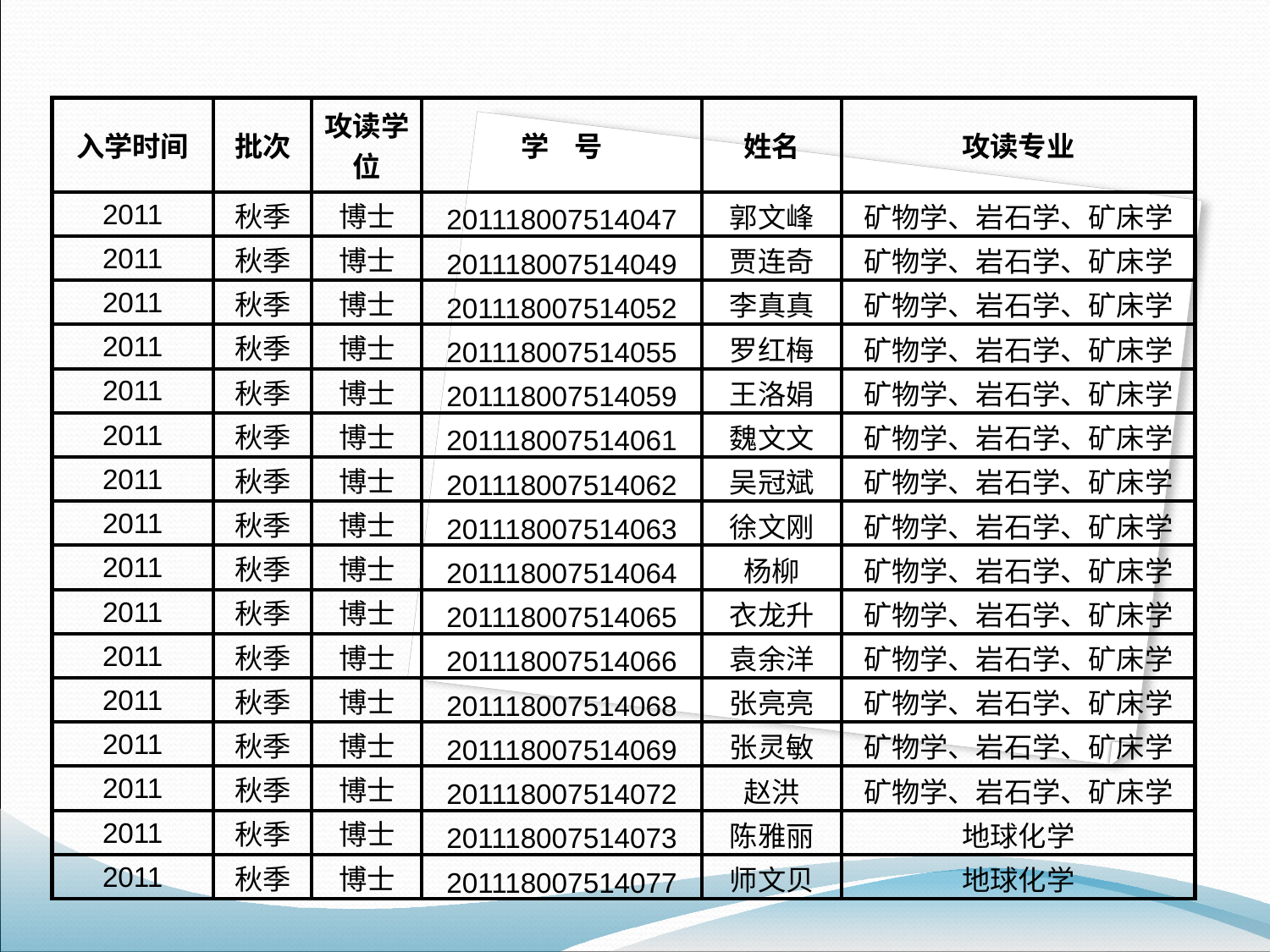

| 入学时间 | 批次 | 攻读学位 | 学 号 | 姓名 | 攻读专业 |
| --- | --- | --- | --- | --- | --- |
| 2011 | 秋季 | 博士 | 201118007514047 | 郭文峰 | 矿物学、岩石学、矿床学 |
| 2011 | 秋季 | 博士 | 201118007514049 | 贾连奇 | 矿物学、岩石学、矿床学 |
| 2011 | 秋季 | 博士 | 201118007514052 | 李真真 | 矿物学、岩石学、矿床学 |
| 2011 | 秋季 | 博士 | 201118007514055 | 罗红梅 | 矿物学、岩石学、矿床学 |
| 2011 | 秋季 | 博士 | 201118007514059 | 王洛娟 | 矿物学、岩石学、矿床学 |
| 2011 | 秋季 | 博士 | 201118007514061 | 魏文文 | 矿物学、岩石学、矿床学 |
| 2011 | 秋季 | 博士 | 201118007514062 | 吴冠斌 | 矿物学、岩石学、矿床学 |
| 2011 | 秋季 | 博士 | 201118007514063 | 徐文刚 | 矿物学、岩石学、矿床学 |
| 2011 | 秋季 | 博士 | 201118007514064 | 杨柳 | 矿物学、岩石学、矿床学 |
| 2011 | 秋季 | 博士 | 201118007514065 | 衣龙升 | 矿物学、岩石学、矿床学 |
| 2011 | 秋季 | 博士 | 201118007514066 | 袁余洋 | 矿物学、岩石学、矿床学 |
| 2011 | 秋季 | 博士 | 201118007514068 | 张亮亮 | 矿物学、岩石学、矿床学 |
| 2011 | 秋季 | 博士 | 201118007514069 | 张灵敏 | 矿物学、岩石学、矿床学 |
| 2011 | 秋季 | 博士 | 201118007514072 | 赵洪 | 矿物学、岩石学、矿床学 |
| 2011 | 秋季 | 博士 | 201118007514073 | 陈雅丽 | 地球化学 |
| 2011 | 秋季 | 博士 | 201118007514077 | 师文贝 | 地球化学 |